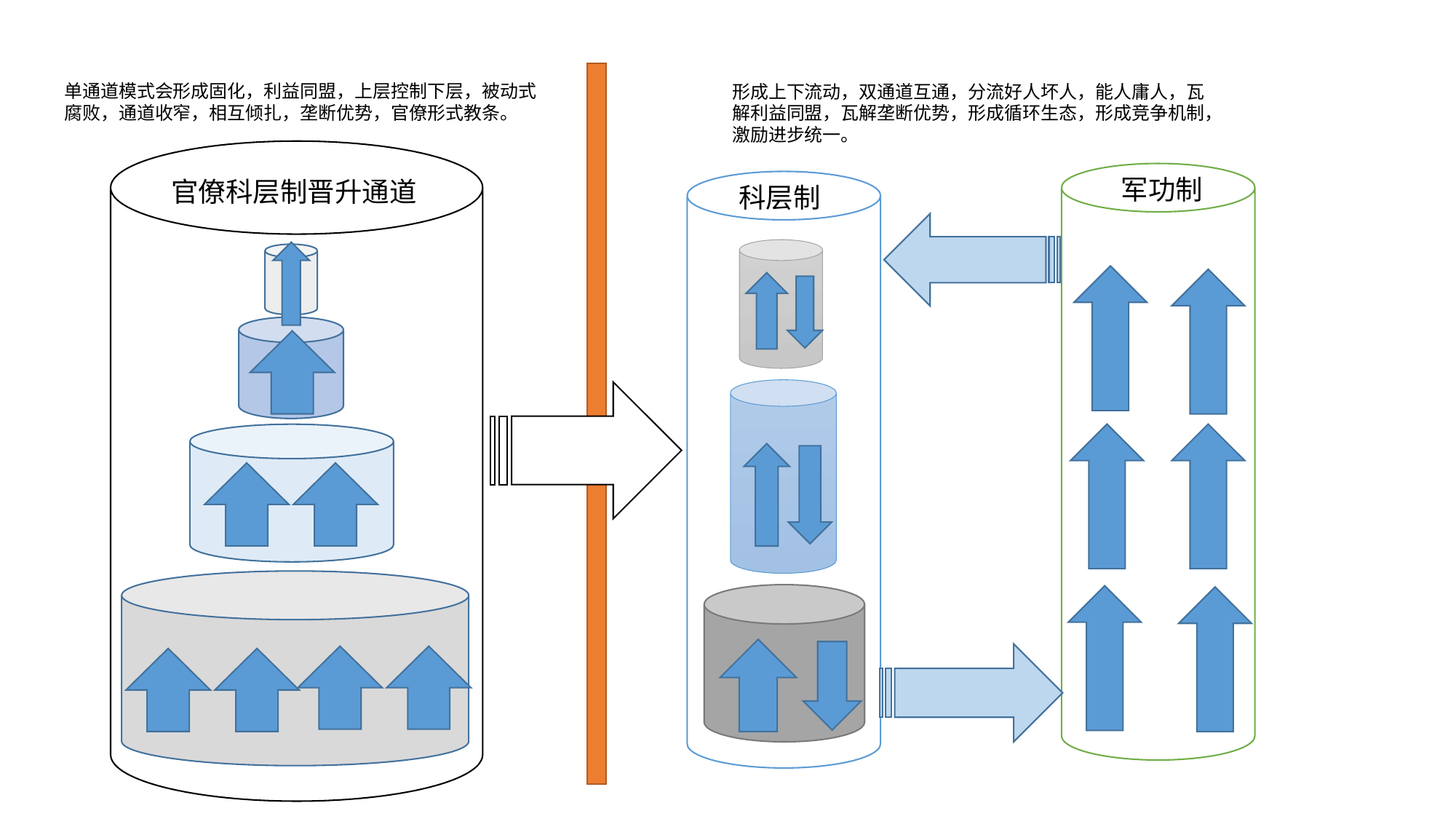

单通道模式会形成固化，利益同盟，上层控制下层，被动式腐败，通道收窄，相互倾扎，垄断优势，官僚形式教条。
形成上下流动，双通道互通，分流好人坏人，能人庸人，瓦解利益同盟，瓦解垄断优势，形成循环生态，形成竞争机制，激励进步统一。

军功制
官僚科层制晋升通道

科层制